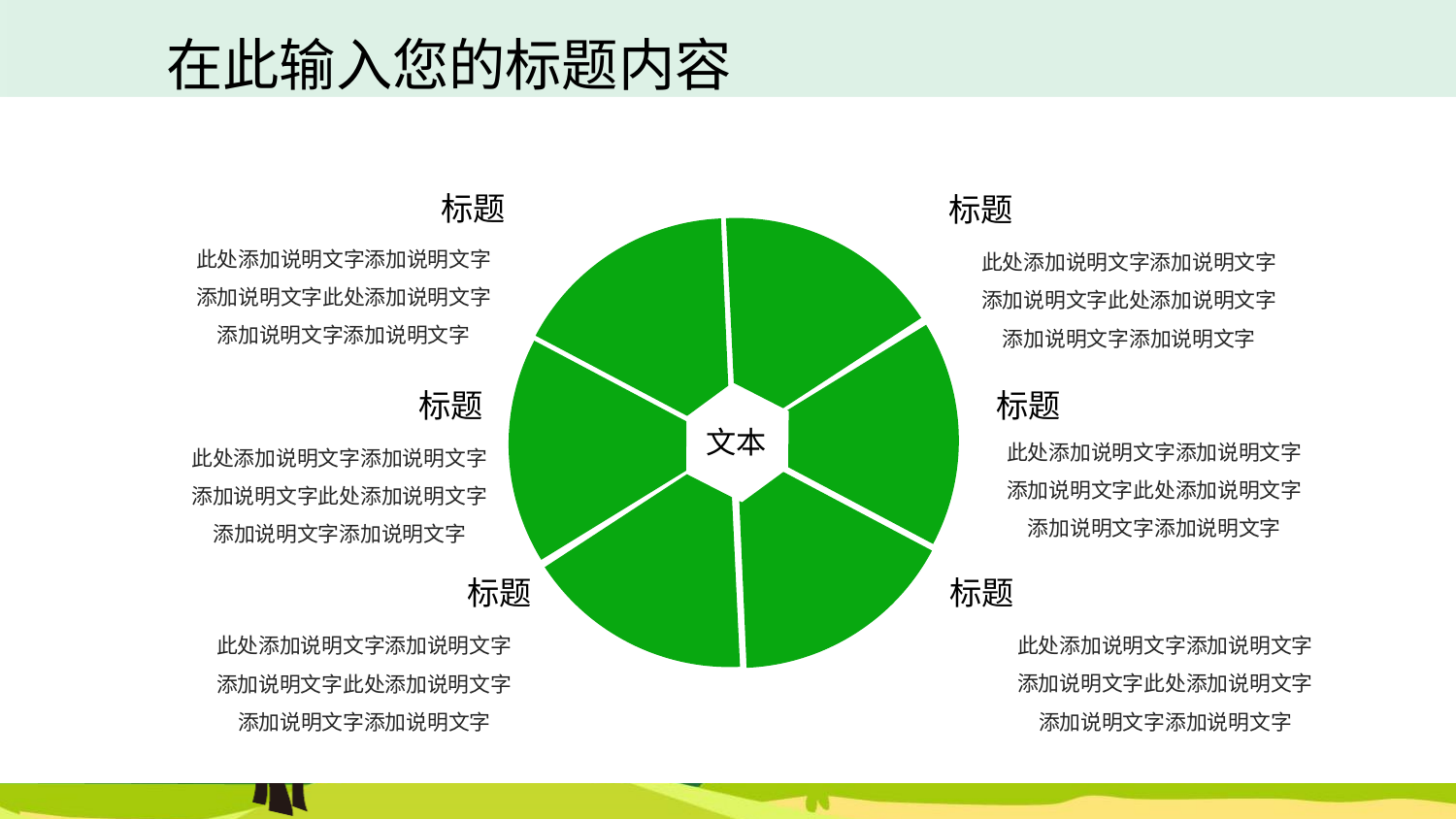

在此输入您的标题内容
标题
此处添加说明文字添加说明文字添加说明文字此处添加说明文字添加说明文字添加说明文字

标题

此处添加说明文字添加说明文字添加说明文字此处添加说明文字添加说明文字添加说明文字

标题
标题
文本
此处添加说明文字添加说明文字添加说明文字此处添加说明文字添加说明文字添加说明文字

此处添加说明文字添加说明文字添加说明文字此处添加说明文字添加说明文字添加说明文字

标题
标题
此处添加说明文字添加说明文字添加说明文字此处添加说明文字添加说明文字添加说明文字

此处添加说明文字添加说明文字添加说明文字此处添加说明文字添加说明文字添加说明文字